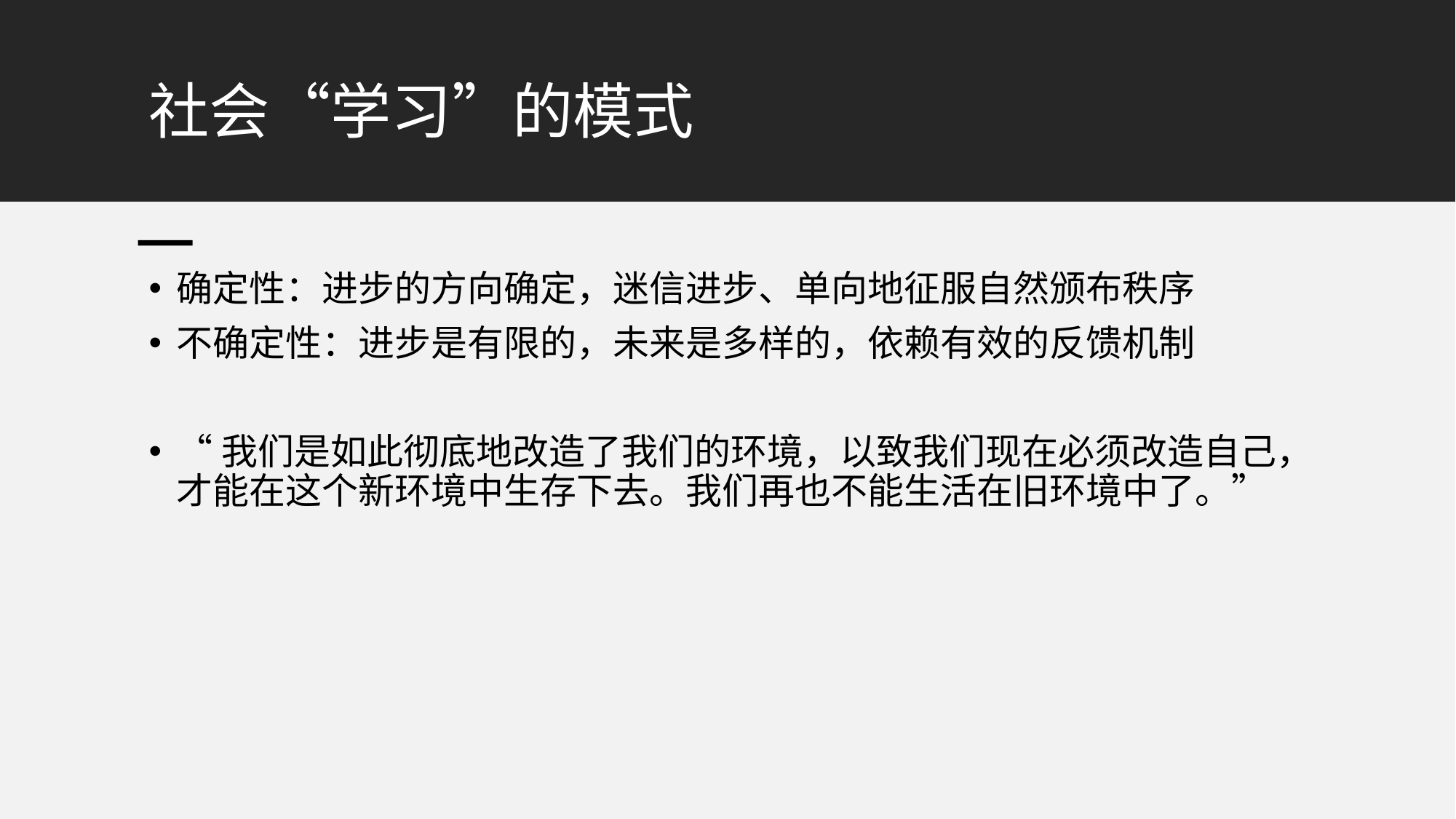

# 社会“学习”的模式

确定性：进步的方向确定，迷信进步、单向地征服自然颁布秩序
不确定性：进步是有限的，未来是多样的，依赖有效的反馈机制

“我们是如此彻底地改造了我们的环境，以致我们现在必须改造自己，才能在这个新环境中生存下去。我们再也不能生活在旧环境中了。”